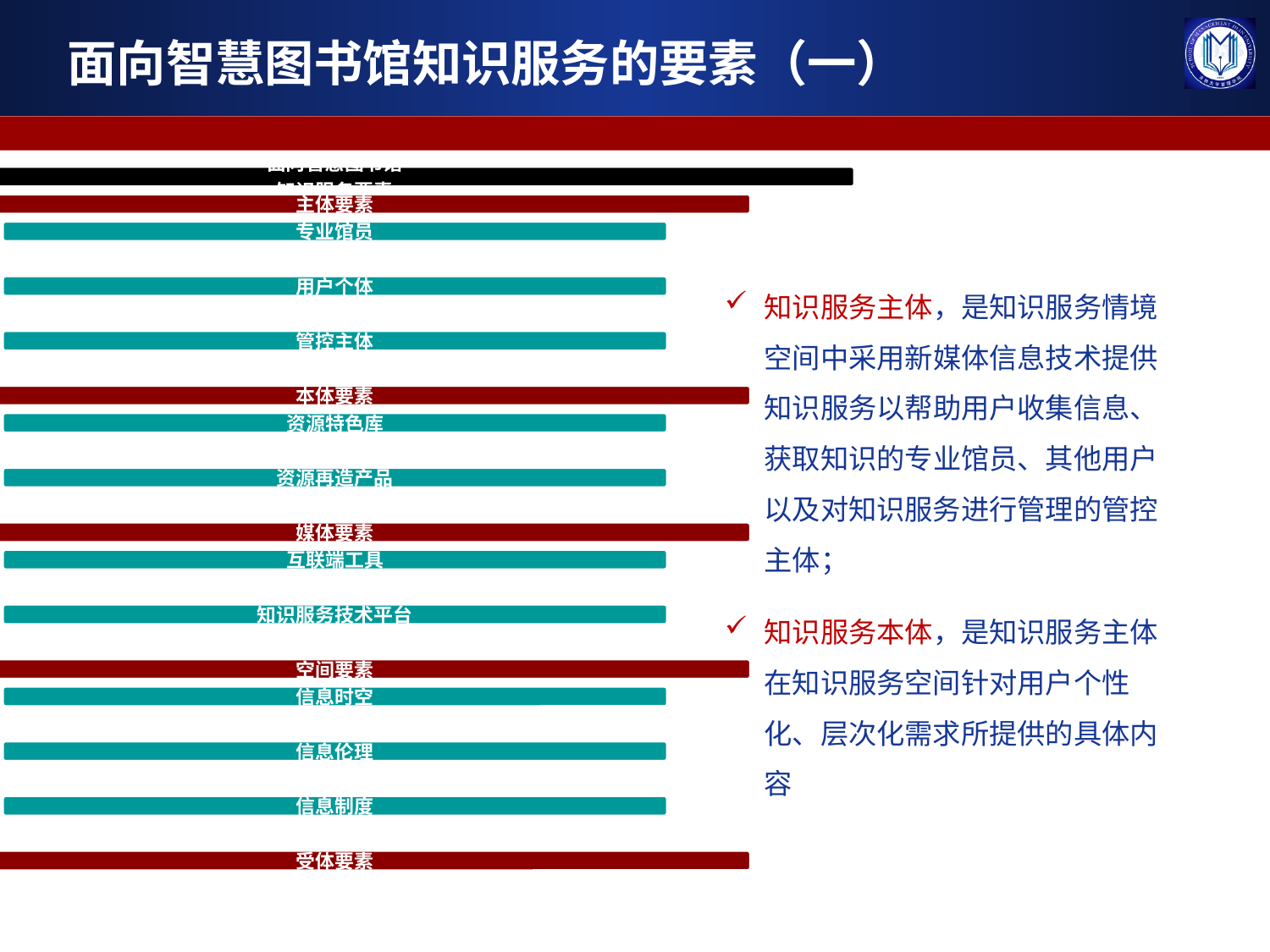

面向智慧图书馆知识服务的要素（一）
面向智慧图书馆
知识服务要素
主体要素
专业馆员
用户个体
本体要素
资源特色库
管控主体
资源再造产品
媒体要素
互联端工具
知识服务技术平台
空间要素
信息时空
信息伦理
信息制度
受体要素
知识服务主体，是知识服务情境空间中采用新媒体信息技术提供知识服务以帮助用户收集信息、获取知识的专业馆员、其他用户以及对知识服务进行管理的管控主体；
知识服务本体，是知识服务主体在知识服务空间针对用户个性化、层次化需求所提供的具体内容